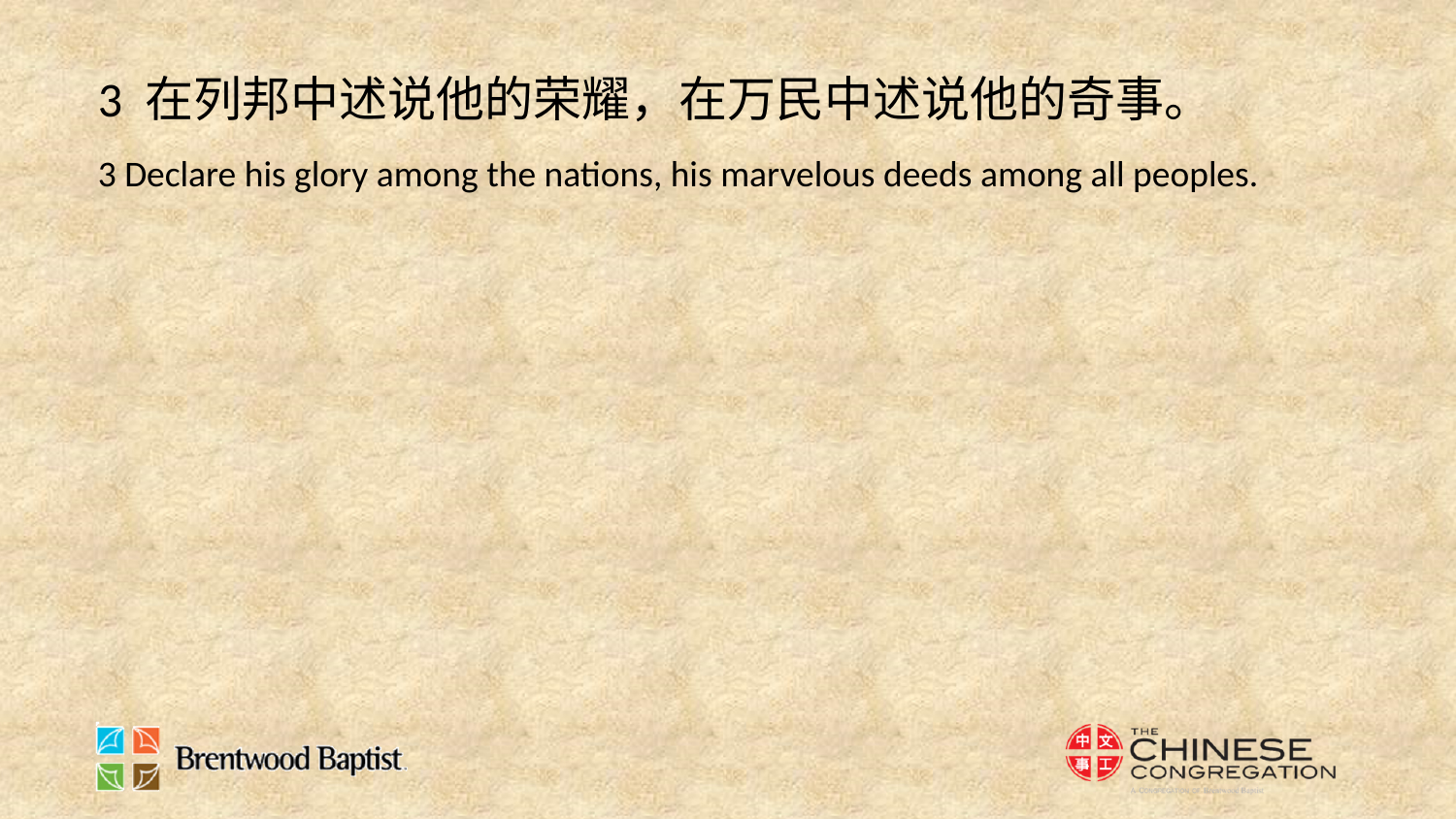

3 在列邦中述说他的荣耀，在万民中述说他的奇事。

3 Declare his glory among the nations, his marvelous deeds among all peoples.